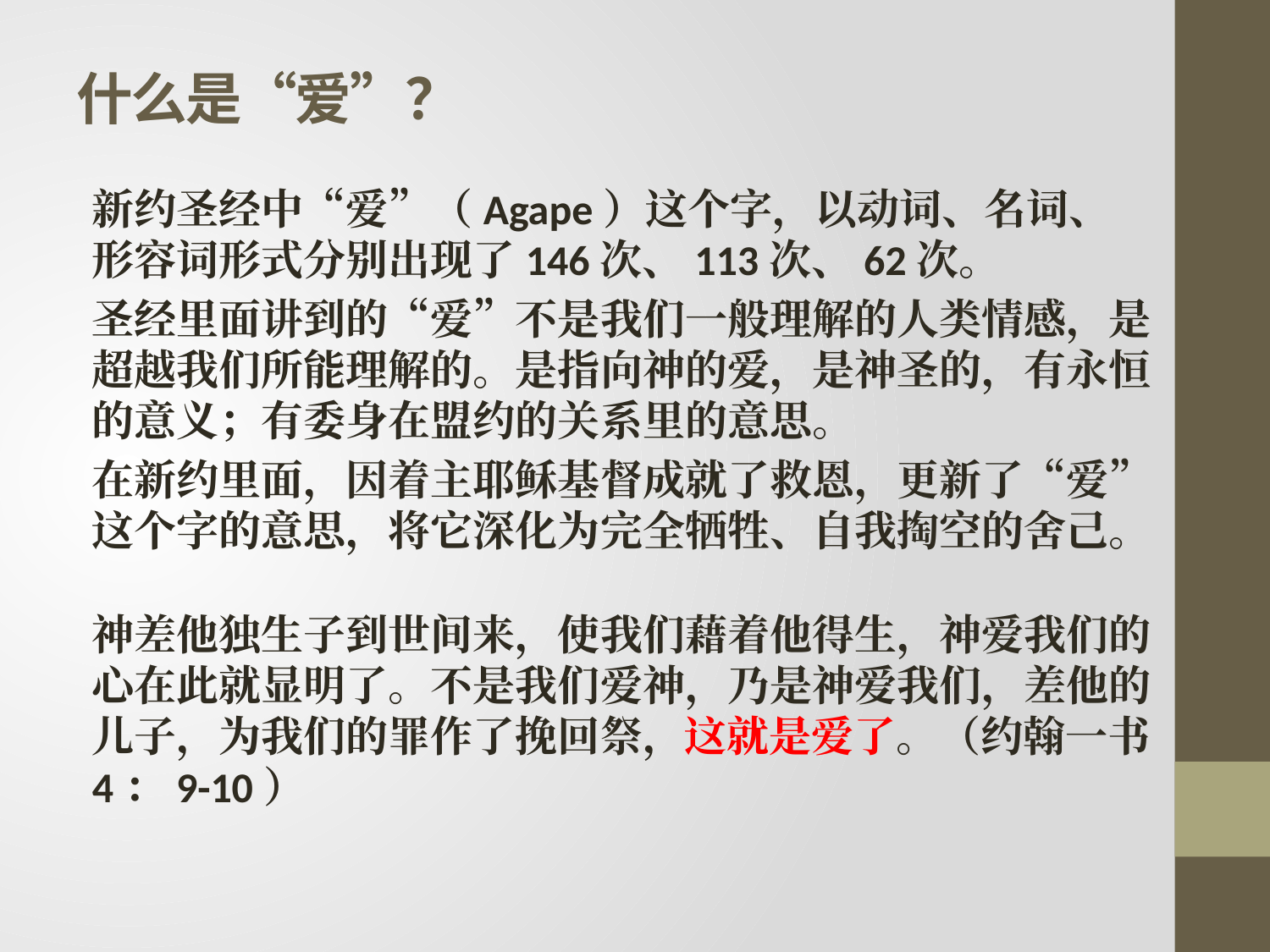

# 什么是“爱”？
新约圣经中“爱”（Agape）这个字，以动词、名词、形容词形式分别出现了146次、113次、62次。
圣经里面讲到的“爱”不是我们一般理解的人类情感，是超越我们所能理解的。是指向神的爱，是神圣的，有永恒的意义；有委身在盟约的关系里的意思。
在新约里面，因着主耶稣基督成就了救恩，更新了“爱”这个字的意思，将它深化为完全牺牲、自我掏空的舍己。

神差他独生子到世间来，使我们藉着他得生，神爱我们的心在此就显明了。不是我们爱神，乃是神爱我们，差他的儿子，为我们的罪作了挽回祭，这就是爱了。（约翰一书4：9-10）